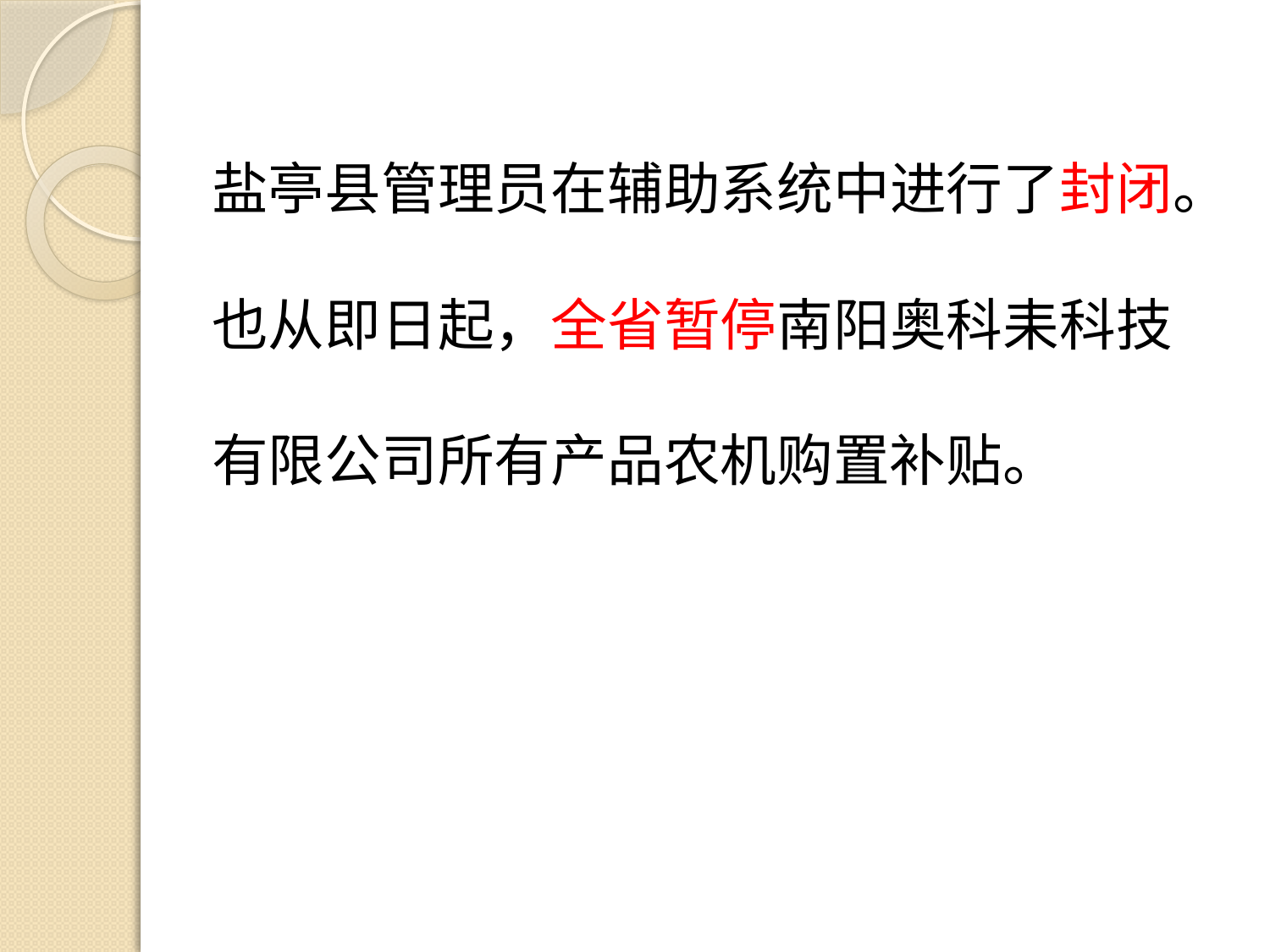

盐亭县管理员在辅助系统中进行了封闭。也从即日起，全省暂停南阳奥科耒科技有限公司所有产品农机购置补贴。